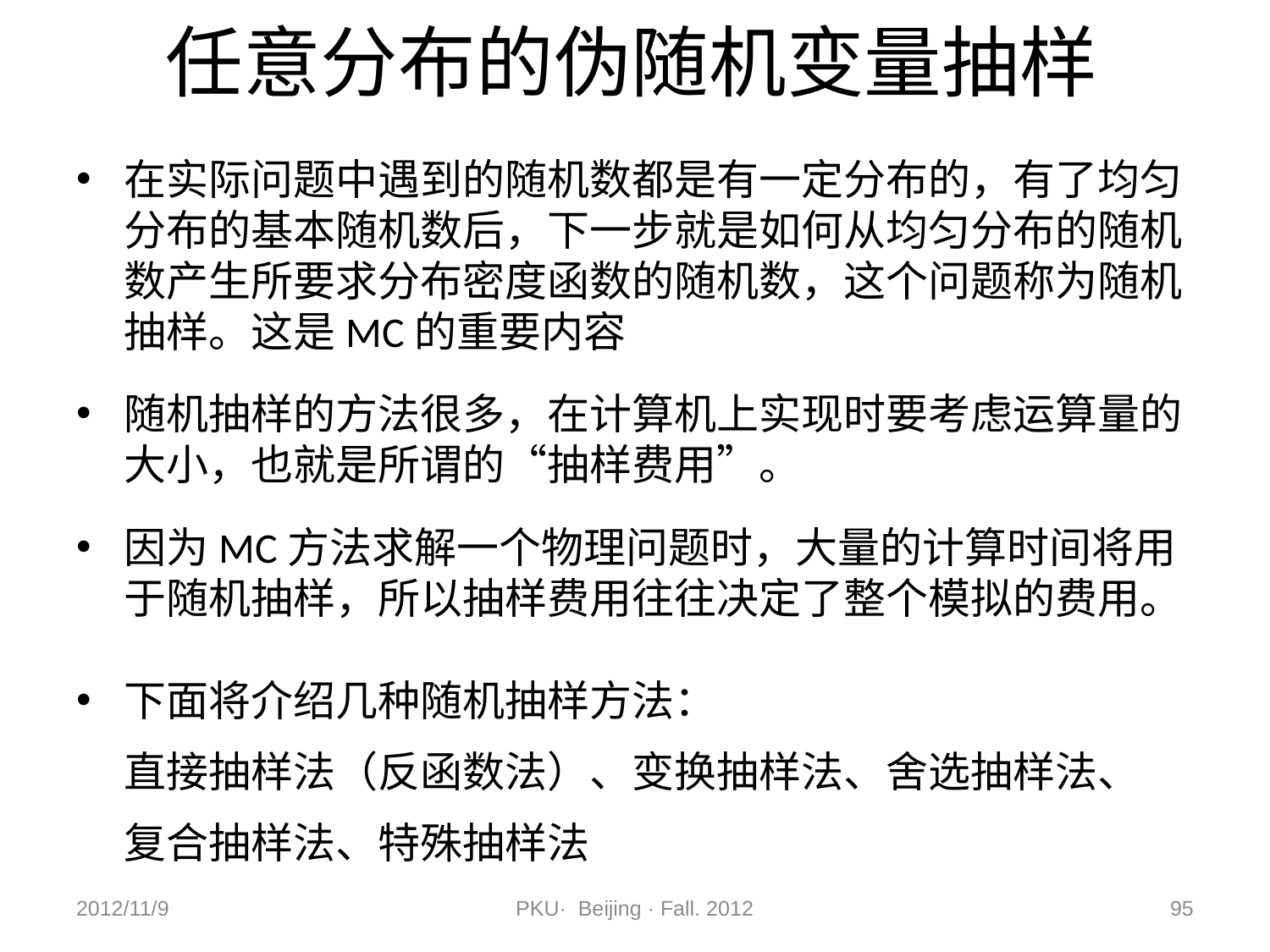

# 任意分布的伪随机变量抽样
在实际问题中遇到的随机数都是有一定分布的，有了均匀分布的基本随机数后，下一步就是如何从均匀分布的随机数产生所要求分布密度函数的随机数，这个问题称为随机抽样。这是MC的重要内容
随机抽样的方法很多，在计算机上实现时要考虑运算量的大小，也就是所谓的“抽样费用”。
因为MC方法求解一个物理问题时，大量的计算时间将用于随机抽样，所以抽样费用往往决定了整个模拟的费用。
下面将介绍几种随机抽样方法：
直接抽样法（反函数法）、变换抽样法、舍选抽样法、  复合抽样法、特殊抽样法

2012/11/9
PKU·  Beijing · Fall. 2012
95